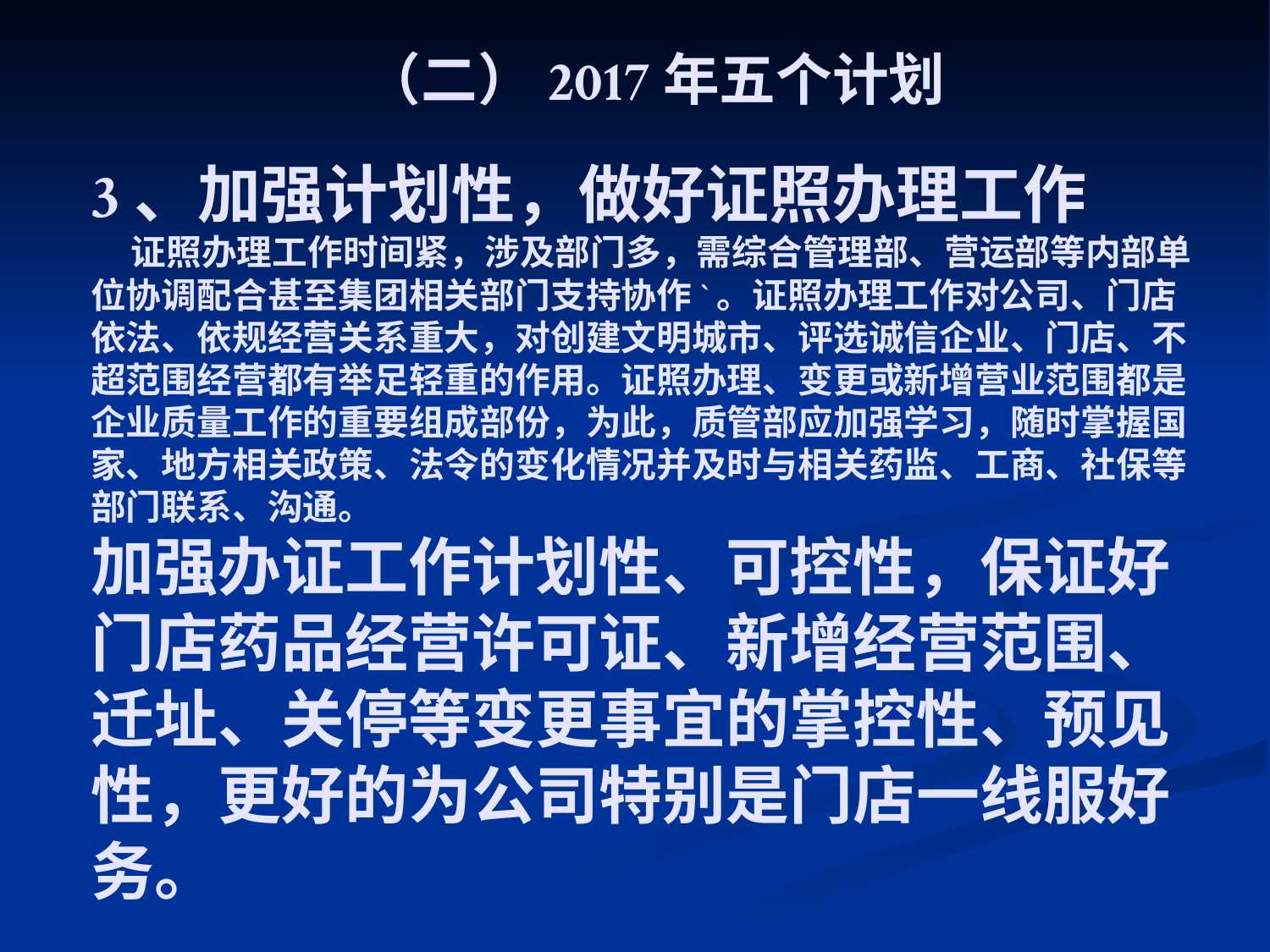

# （二）2017年五个计划 3、加强计划性，做好证照办理工作 证照办理工作时间紧，涉及部门多，需综合管理部、营运部等内部单位协调配合甚至集团相关部门支持协作`。证照办理工作对公司、门店依法、依规经营关系重大，对创建文明城市、评选诚信企业、门店、不超范围经营都有举足轻重的作用。证照办理、变更或新增营业范围都是企业质量工作的重要组成部份，为此，质管部应加强学习，随时掌握国家、地方相关政策、法令的变化情况并及时与相关药监、工商、社保等部门联系、沟通。 加强办证工作计划性、可控性，保证好门店药品经营许可证、新增经营范围、迁址、关停等变更事宜的掌控性、预见性，更好的为公司特别是门店一线服好务。